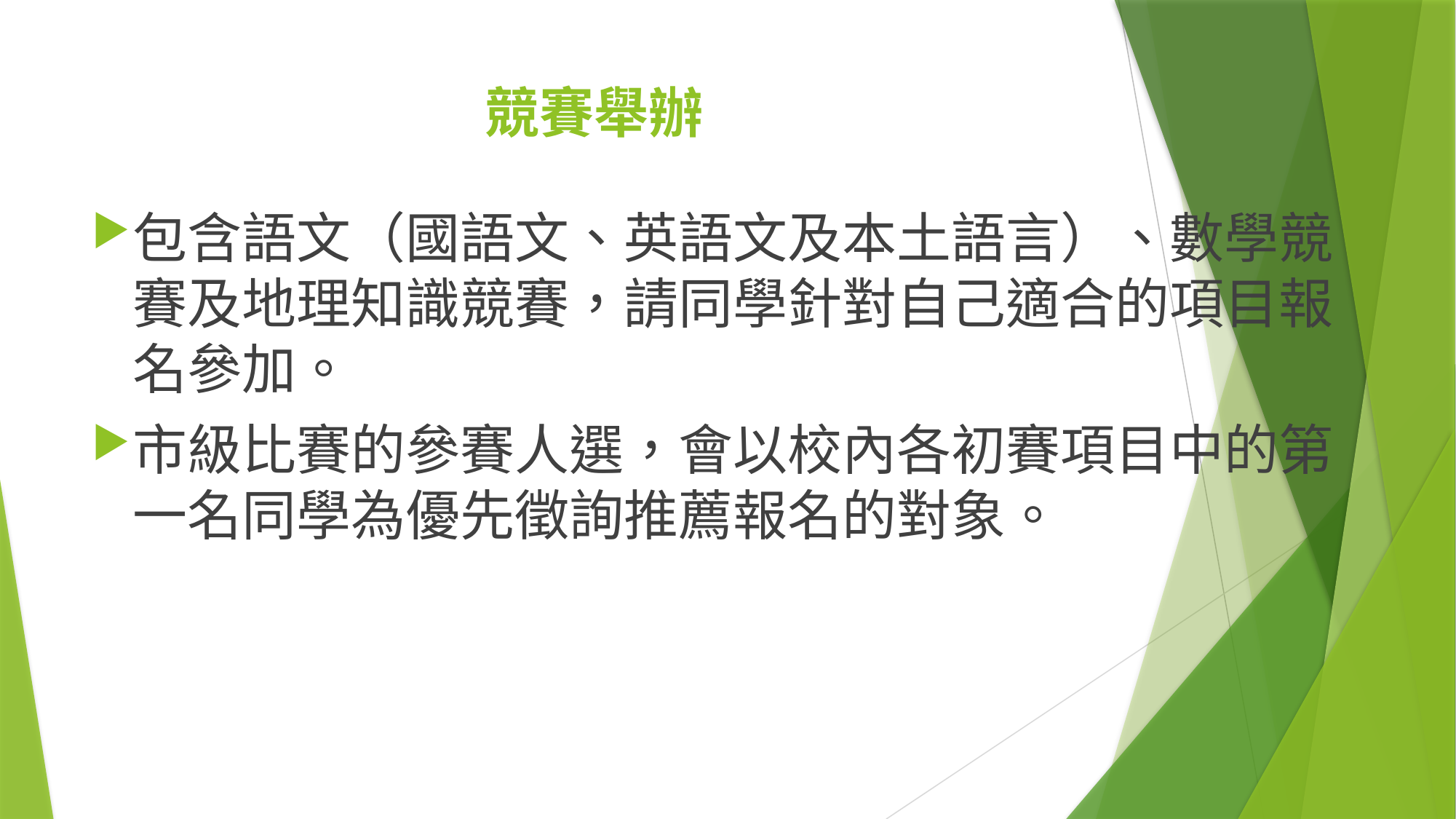

# 競賽舉辦
包含語文（國語文、英語文及本土語言）、數學競賽及地理知識競賽，請同學針對自己適合的項目報名參加。
市級比賽的參賽人選，會以校內各初賽項目中的第一名同學為優先徵詢推薦報名的對象。